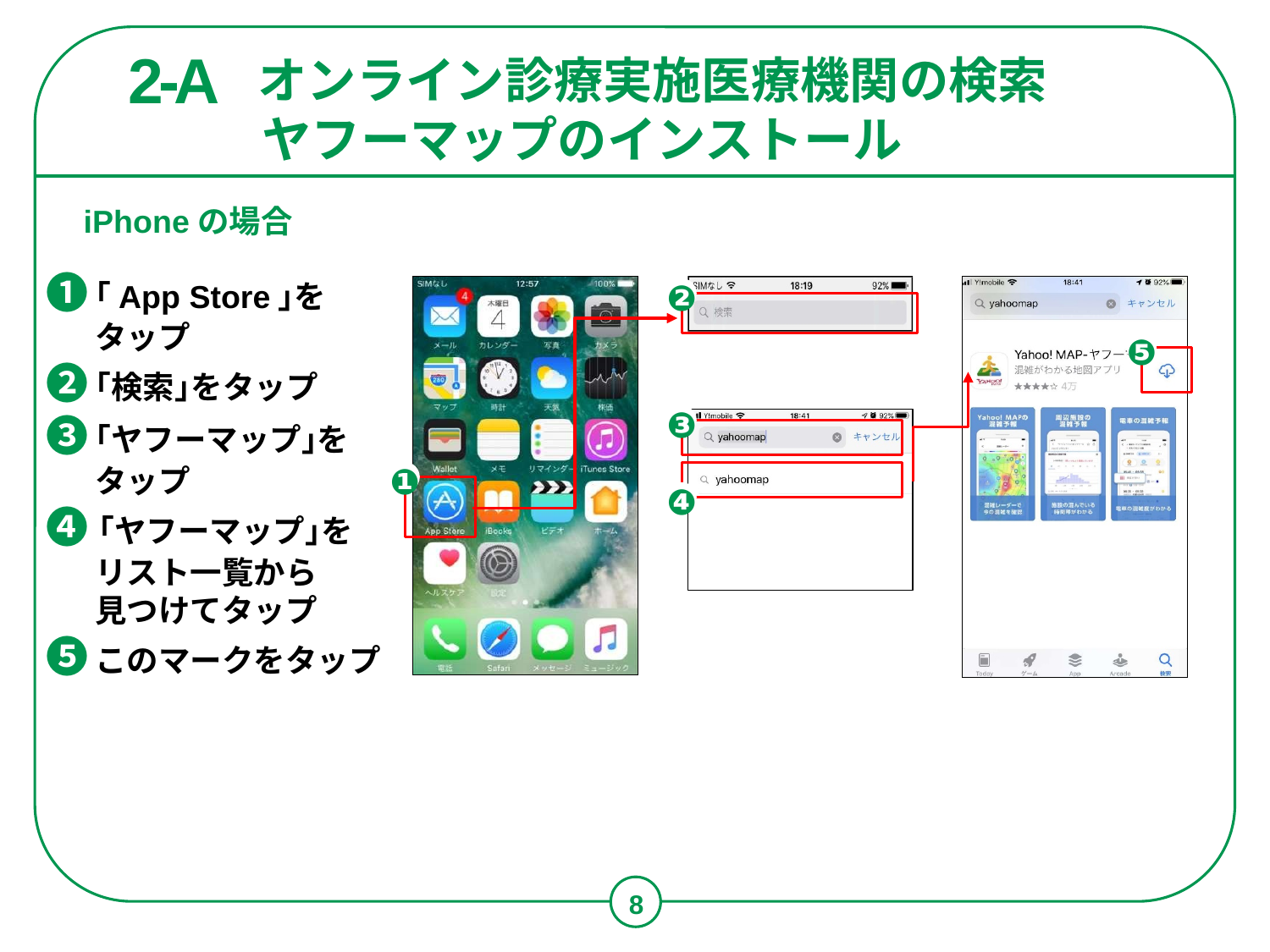

オンライン診療実施医療機関の検索
  ヤフーマップのインストール
2-A
iPhoneの場合
❶	｢App Store｣を	タップ
❷	｢検索｣をタップ
❸	｢ヤフーマップ｣を
	タップ
❹｢ヤフーマップ｣を
	リスト一覧から	見つけてタップ
❺	このマークをタップ
❷

❺

❸

❶

❹